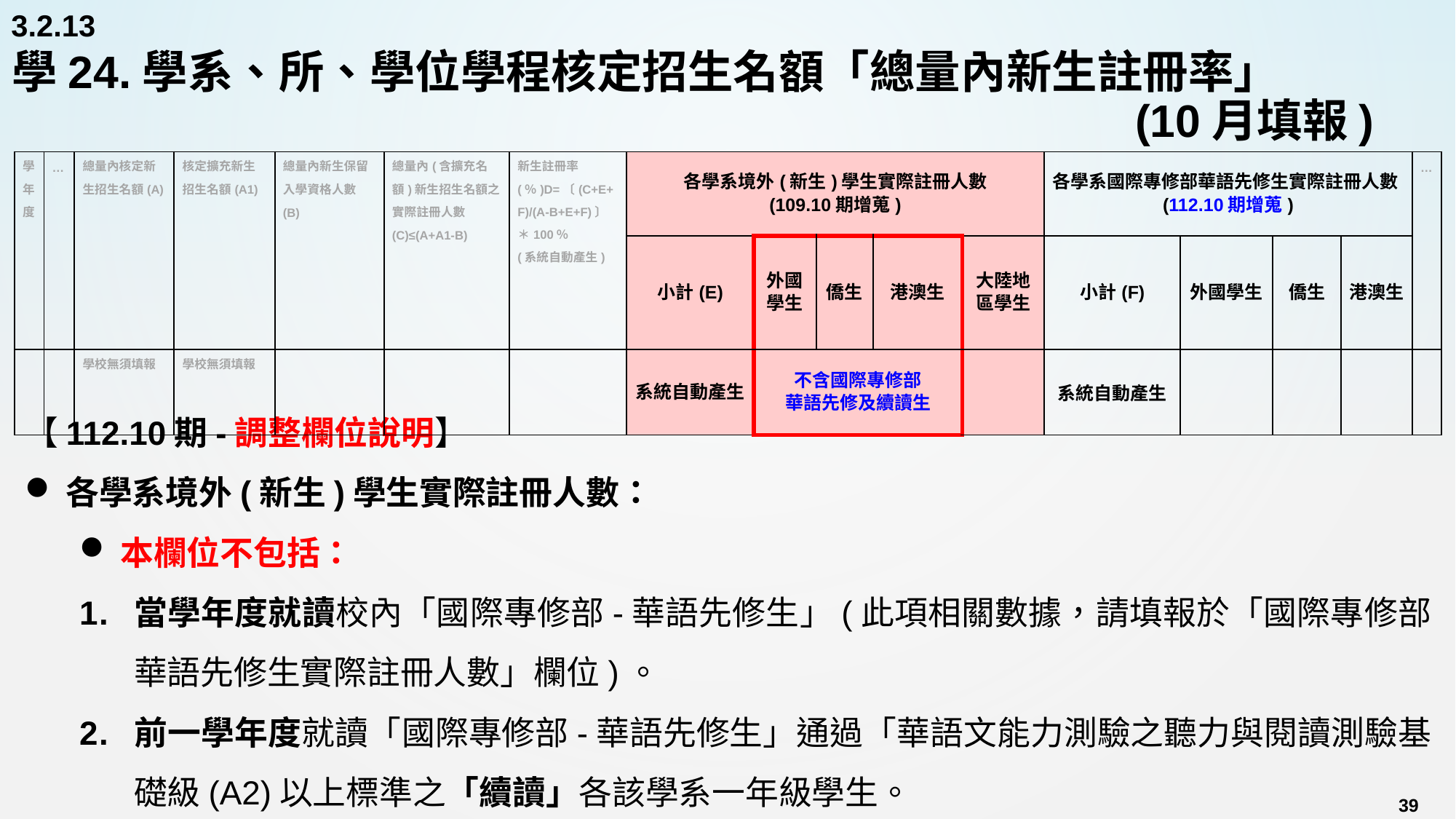

3.2.13
# 學24.學系、所、學位學程核定招生名額「總量內新生註冊率」 (10月填報)
| 學年度 | … | 總量內核定新生招生名額(A) | 核定擴充新生招生名額(A1) | 總量內新生保留入學資格人數(B) | 總量內(含擴充名額)新生招生名額之實際註冊人數 (C)≤(A+A1-B) | 新生註冊率(％)D=〔(C+E+F)/(A-B+E+F)〕＊100％ (系統自動產生) | 各學系境外(新生)學生實際註冊人數 (109.10期增蒐) |  |  |  |  | 各學系國際專修部華語先修生實際註冊人數(112.10期增蒐) |  |  |  | … |
| --- | --- | --- | --- | --- | --- | --- | --- | --- | --- | --- | --- | --- | --- | --- | --- | --- |
|  |  |  |  |  |  |  | 小計(E) | 外國學生 | 僑生 | 港澳生 | 大陸地區學生 | 小計(F) | 外國學生 | 僑生 | 港澳生 |  |
|  |  | 學校無須填報 | 學校無須填報 |  |  |  | 系統自動產生 | 不含國際專修部 華語先修及續讀生 |  |  |  | 系統自動產生 |  |  |  |  |
【112.10期-調整欄位說明】
各學系境外(新生)學生實際註冊人數：
本欄位不包括：
當學年度就讀校內「國際專修部-華語先修生」(此項相關數據，請填報於「國際專修部華語先修生實際註冊人數」欄位)。
前一學年度就讀「國際專修部-華語先修生」通過「華語文能力測驗之聽力與閱讀測驗基礎級(A2)以上標準之「續讀」各該學系一年級學生。